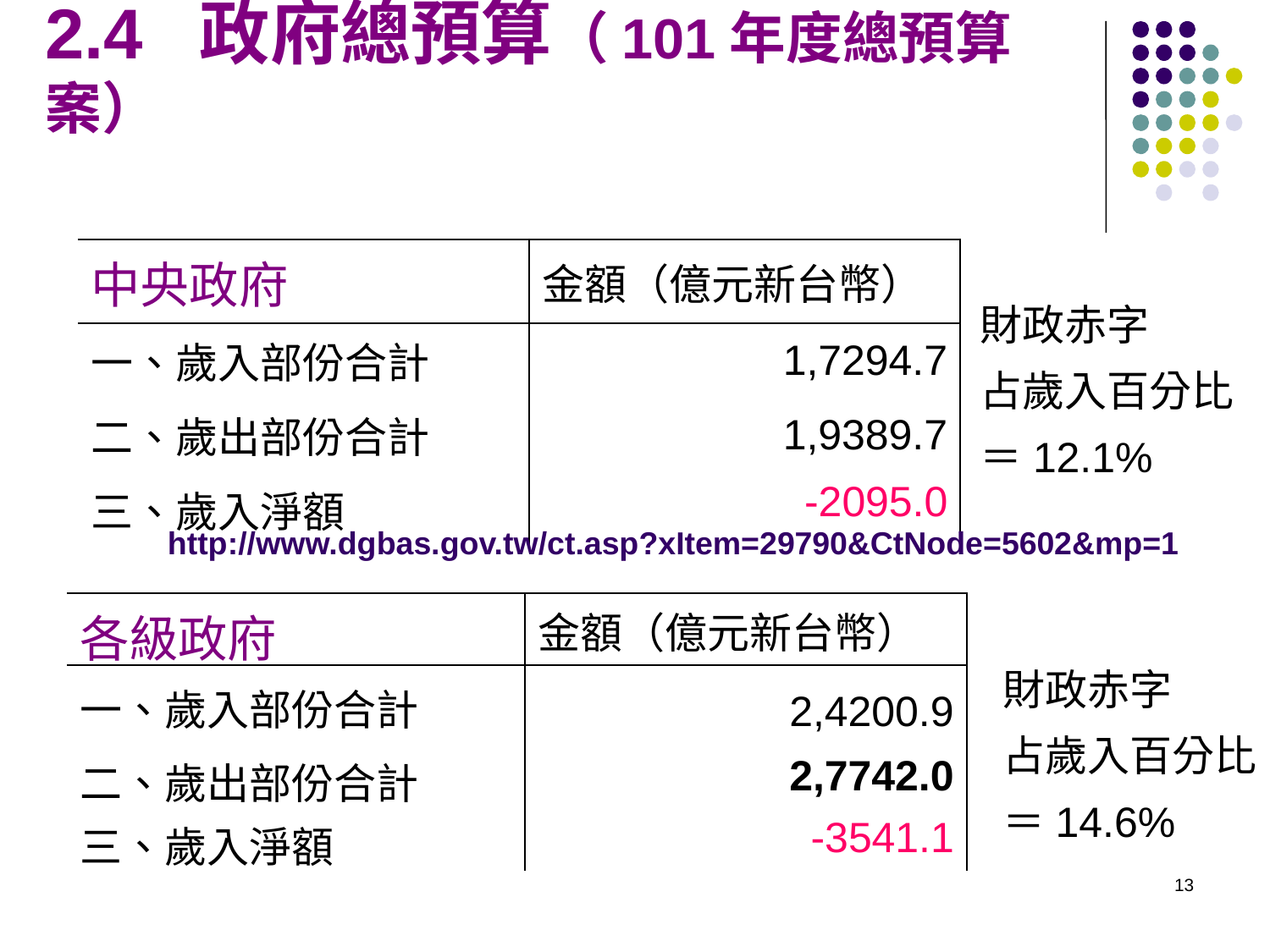

# 2.4  政府總預算（101年度總預算案）
| 中央政府 | 金額（億元新台幣） |
| --- | --- |
| 一、歲入部份合計 | 1,7294.7 |
| 二、歲出部份合計 | 1,9389.7 |
| 三、歲入淨額 | -2095.0 |
財政赤字
占歲入百分比
＝12.1%
http://www.dgbas.gov.tw/ct.asp?xItem=29790&CtNode=5602&mp=1
| 各級政府 | 金額（億元新台幣） |
| --- | --- |
| 一、歲入部份合計 | 2,4200.9 |
| 二、歲出部份合計 | 2,7742.0 |
| 三、歲入淨額 | -3541.1 |
財政赤字
占歲入百分比
＝14.6%
13